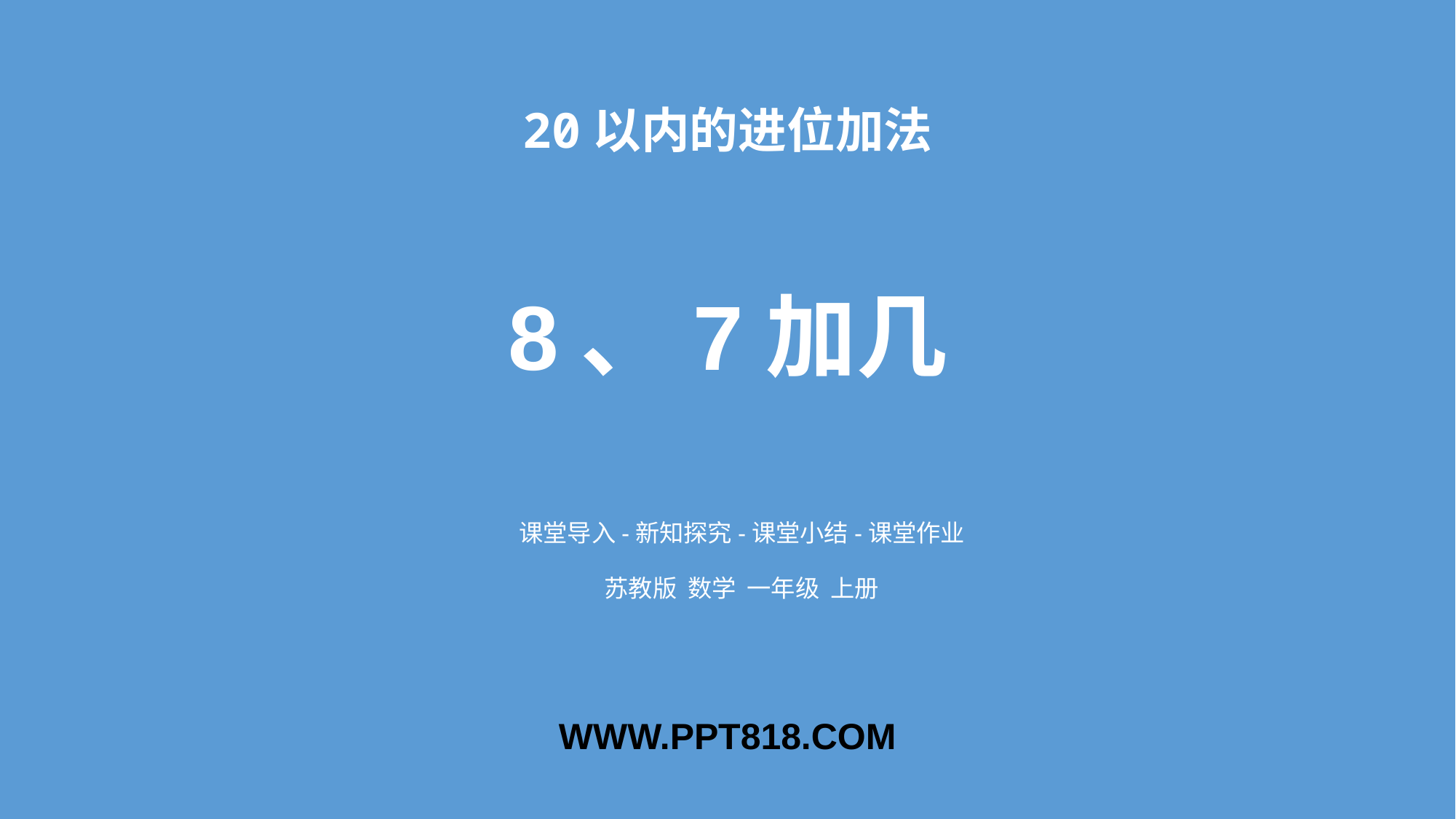

20以内的进位加法
8、7加几
课堂导入-新知探究-课堂小结-课堂作业
苏教版  数学  一年级  上册
WWW.PPT818.COM